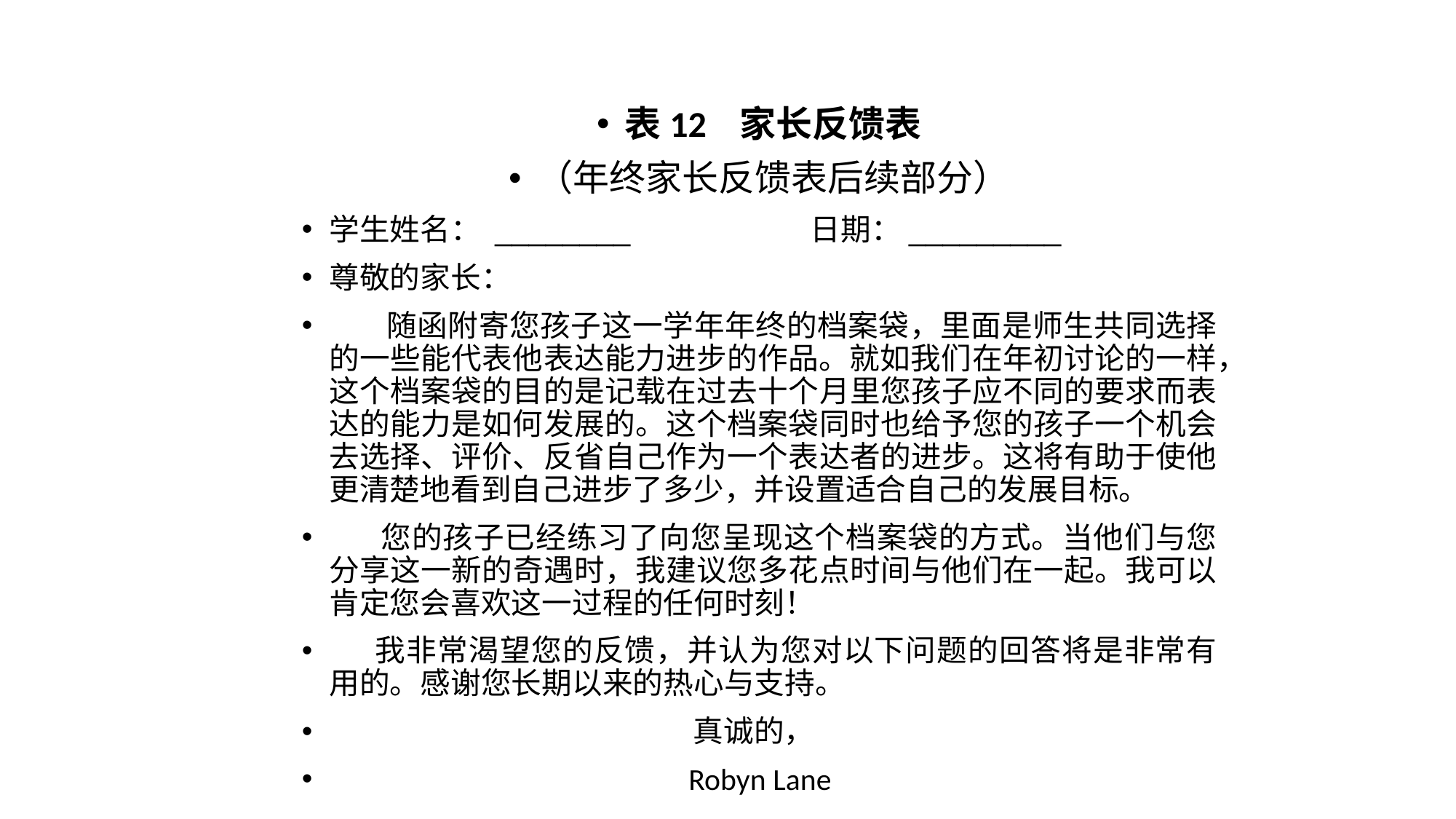

表12   家长反馈表
（年终家长反馈表后续部分）
学生姓名： ________                         日期：_________
尊敬的家长：
       随函附寄您孩子这一学年年终的档案袋，里面是师生共同选择的一些能代表他表达能力进步的作品。就如我们在年初讨论的一样，这个档案袋的目的是记载在过去十个月里您孩子应不同的要求而表达的能力是如何发展的。这个档案袋同时也给予您的孩子一个机会去选择、评价、反省自己作为一个表达者的进步。这将有助于使他更清楚地看到自己进步了多少，并设置适合自己的发展目标。
      您的孩子已经练习了向您呈现这个档案袋的方式。当他们与您分享这一新的奇遇时，我建议您多花点时间与他们在一起。我可以肯定您会喜欢这一过程的任何时刻！
     我非常渴望您的反馈，并认为您对以下问题的回答将是非常有用的。感谢您长期以来的热心与支持。
                                                     真诚的，
                                                    Robyn Lane